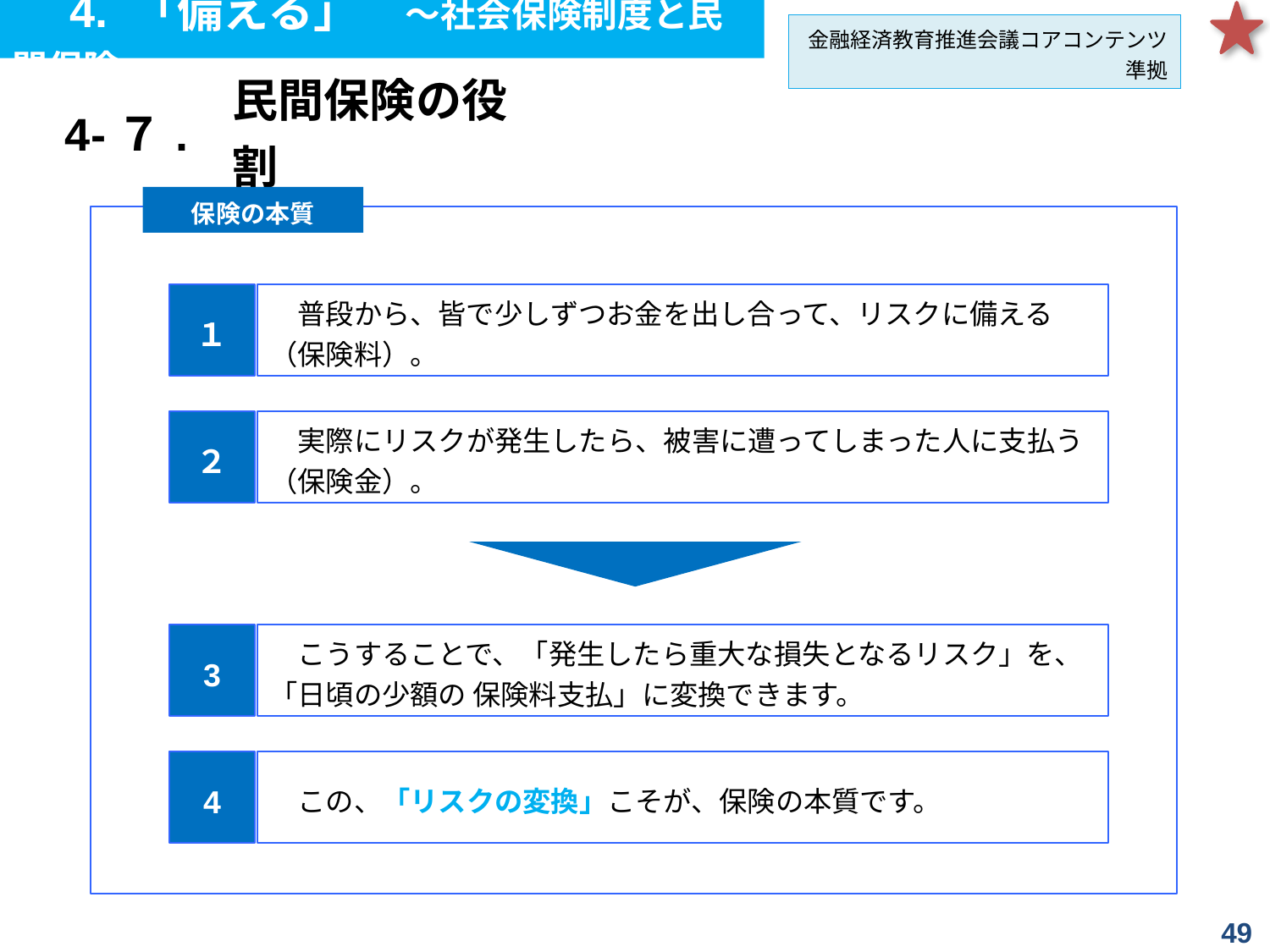

4. 「備える」　～社会保険制度と民間保険

金融経済教育推進会議コアコンテンツ準拠
| 4-７. | 民間保険の役割 |
| --- | --- |
保険の本質

１
　普段から、皆で少しずつお金を出し合って、リスクに備える（保険料）。
２
　実際にリスクが発生したら、被害に遭ってしまった人に支払う（保険金）。

3
　こうすることで、「発生したら重大な損失となるリスク」を、「日頃の少額の 保険料支払」に変換できます。
4
　この、「リスクの変換」こそが、保険の本質です。